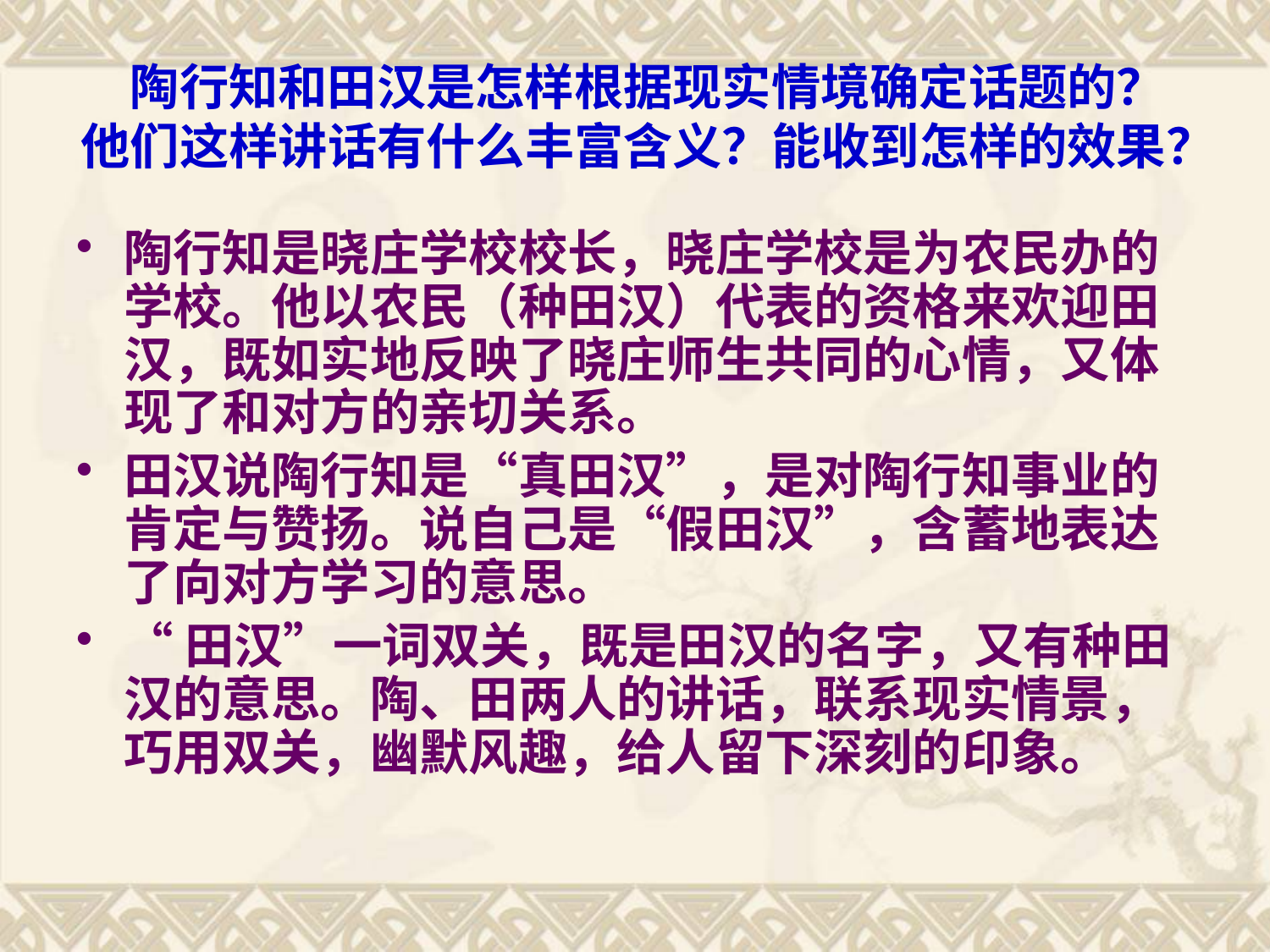

# 陶行知和田汉是怎样根据现实情境确定话题的？ 他们这样讲话有什么丰富含义？能收到怎样的效果？
陶行知是晓庄学校校长，晓庄学校是为农民办的学校。他以农民（种田汉）代表的资格来欢迎田汉，既如实地反映了晓庄师生共同的心情，又体现了和对方的亲切关系。
田汉说陶行知是“真田汉”，是对陶行知事业的肯定与赞扬。说自己是“假田汉”，含蓄地表达了向对方学习的意思。
“田汉”一词双关，既是田汉的名字，又有种田汉的意思。陶、田两人的讲话，联系现实情景，巧用双关，幽默风趣，给人留下深刻的印象。